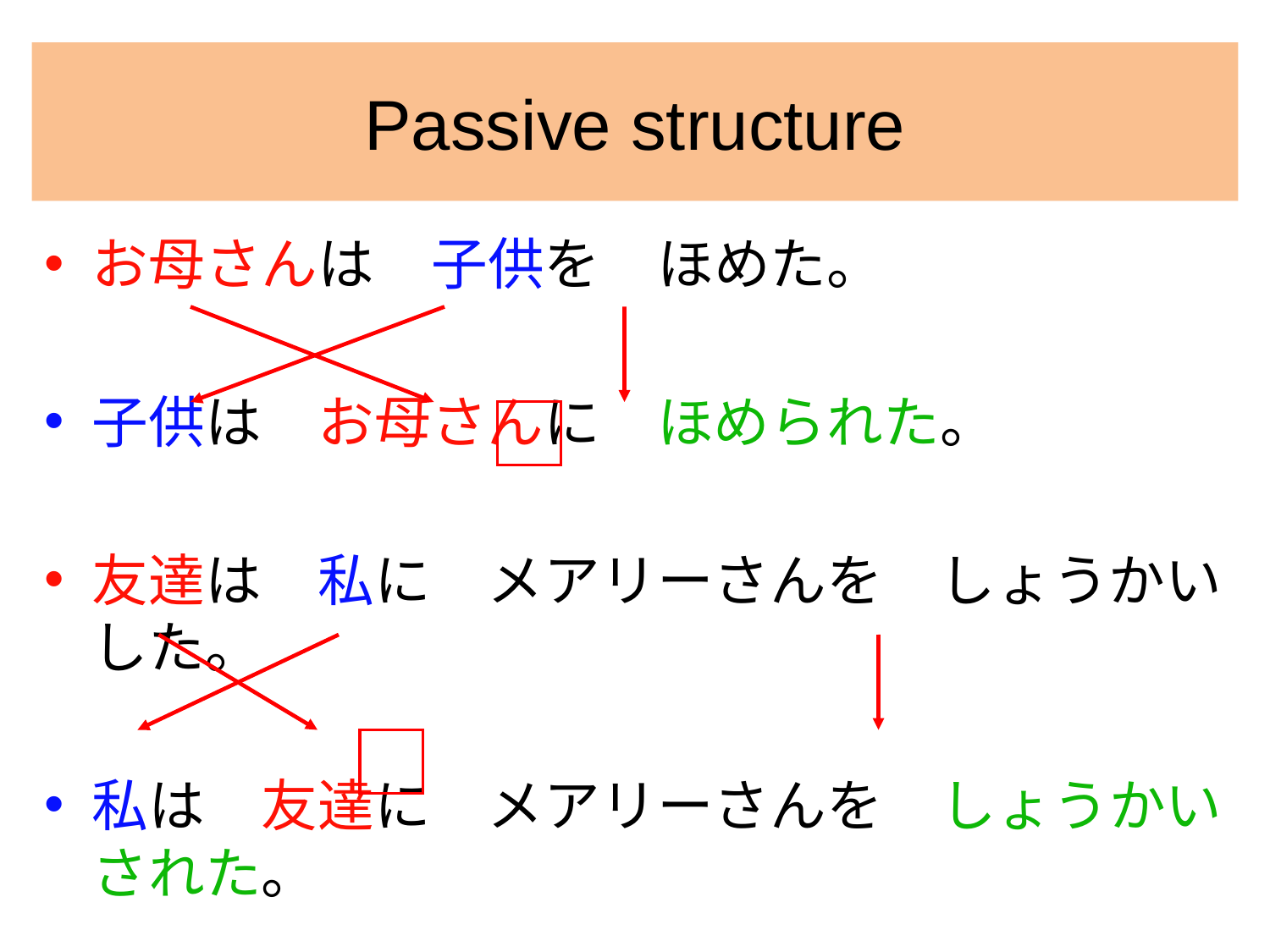

# Passive structure
お母さんは　子供を　ほめた。

子供は　お母さんに　ほめられた。

友達は　私に　メアリーさんを　しょうかいした。

私は　友達に　メアリーさんを　しょうかいされた。